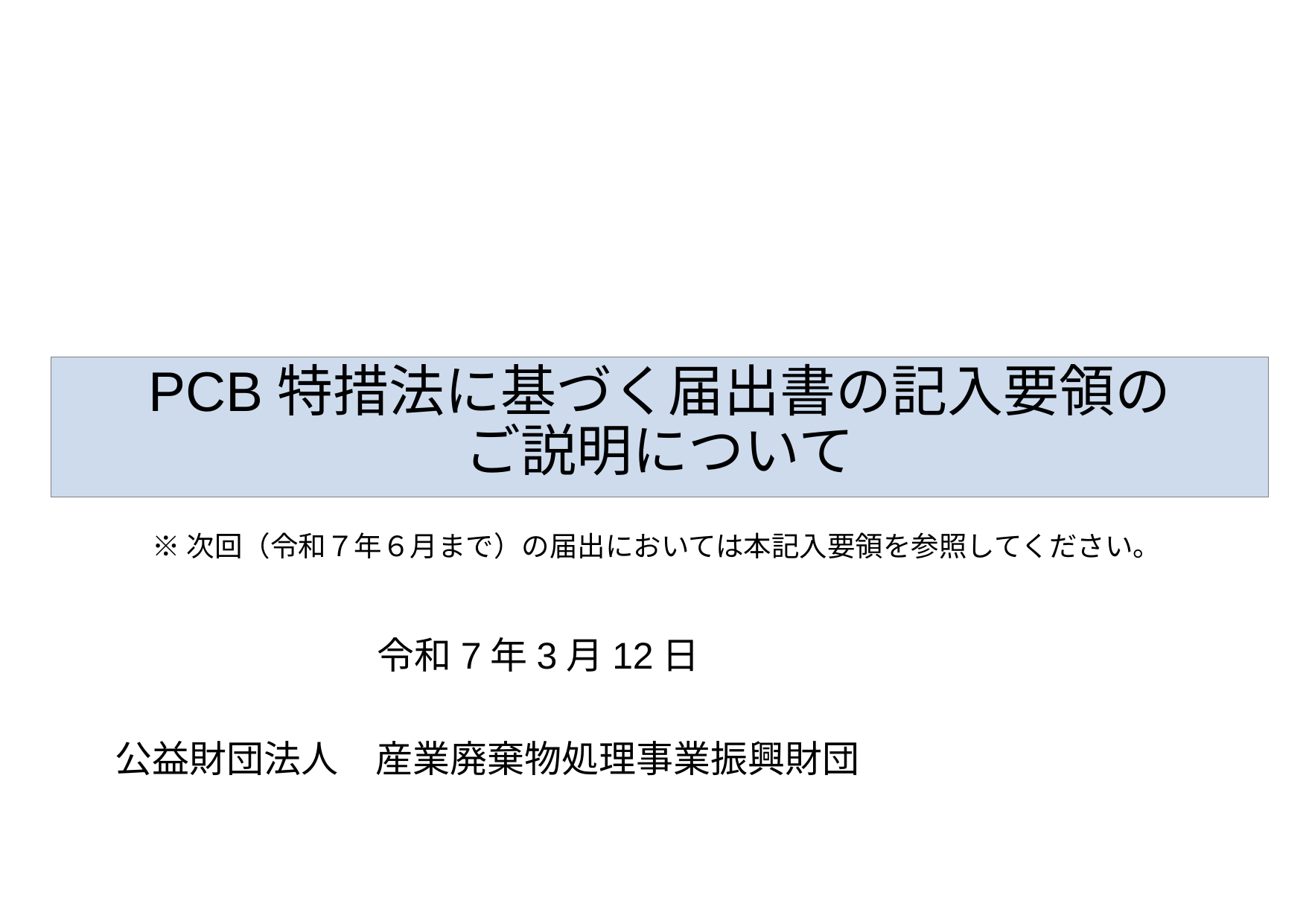

PCB特措法に基づく届出書の記入要領の
ご説明について
※次回（令和７年６月まで）の届出においては本記入要領を参照してください。
令和7年3月12日
公益財団法人　産業廃棄物処理事業振興財団